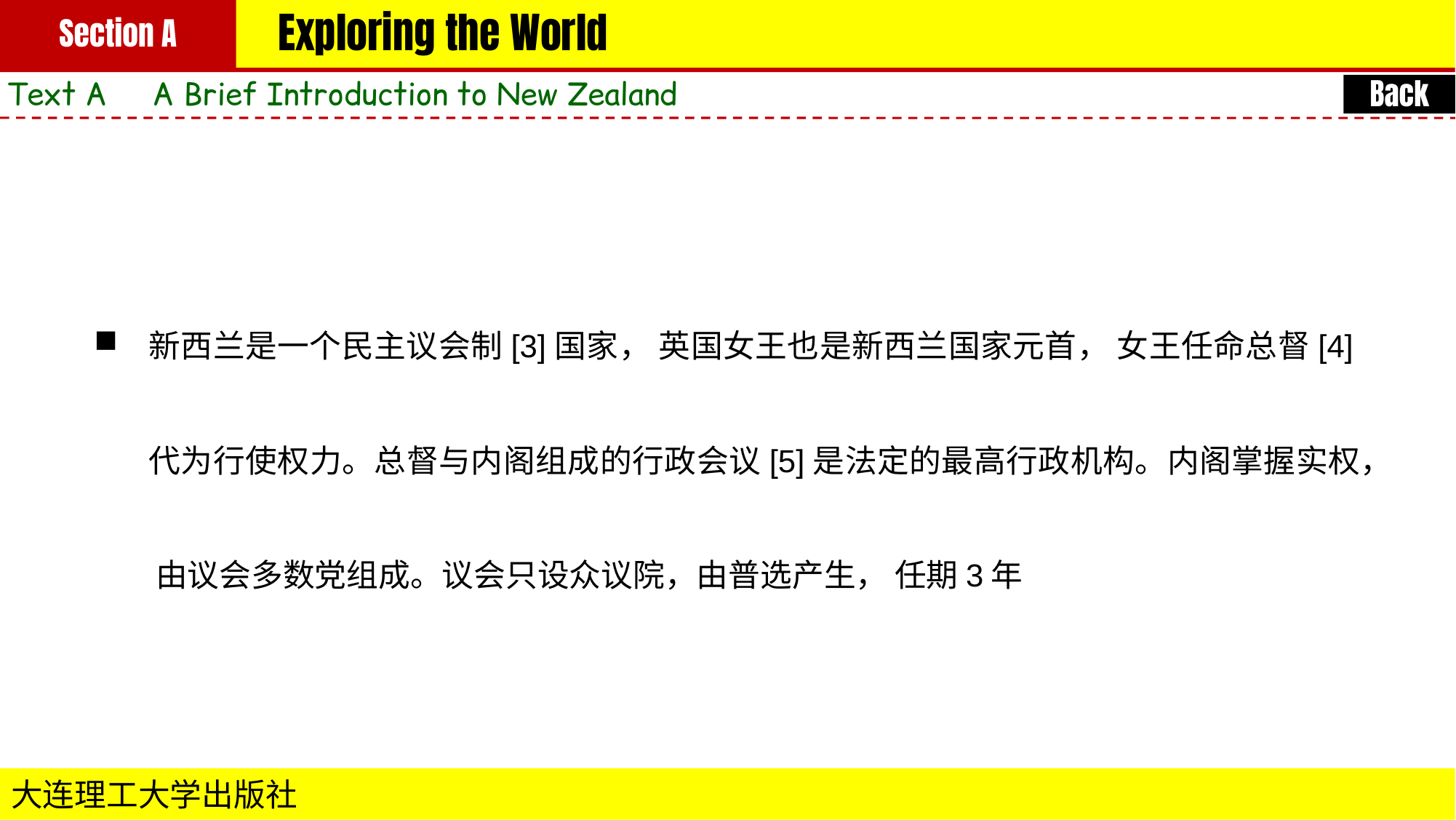

Section A
# Exploring the World
Text A　A Brief Introduction to New Zealand
Back
新西兰是一个民主议会制[3]国家， 英国女王也是新西兰国家元首， 女王任命总督[4]代为行使权力。总督与内阁组成的行政会议[5]是法定的最高行政机构。内阁掌握实权， 由议会多数党组成。议会只设众议院，由普选产生， 任期3年